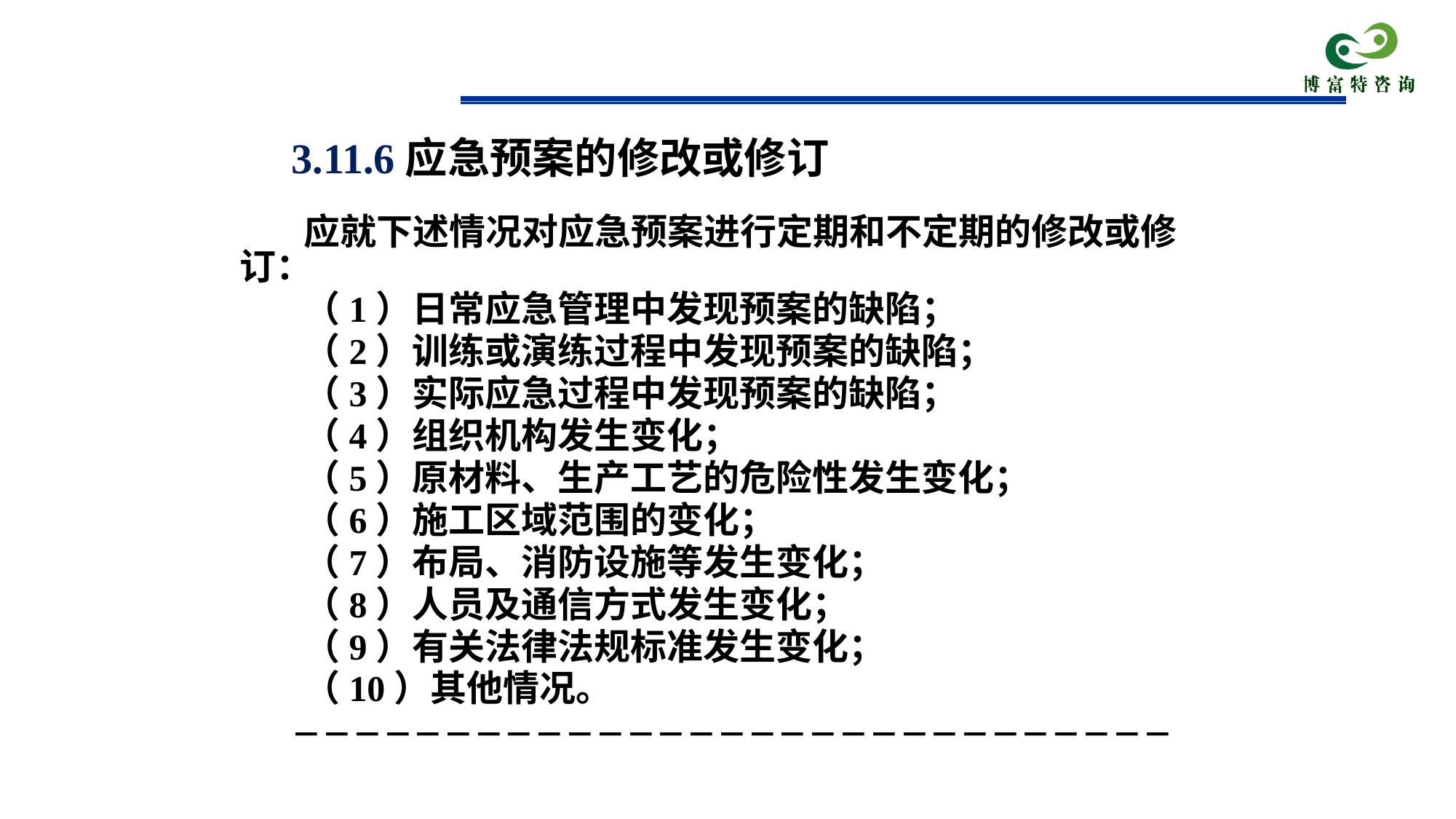

3.11.6应急预案的修改或修订
# 应就下述情况对应急预案进行定期和不定期的修改或修订：
（1）日常应急管理中发现预案的缺陷；
（2）训练或演练过程中发现预案的缺陷；
（3）实际应急过程中发现预案的缺陷；
（4）组织机构发生变化；
（5）原材料、生产工艺的危险性发生变化；
（6）施工区域范围的变化；
（7）布局、消防设施等发生变化；
（8）人员及通信方式发生变化；
（9）有关法律法规标准发生变化；
（10）其他情况。
－－－－－－－－－－－－－－－－－－－－－－－－－－－－－